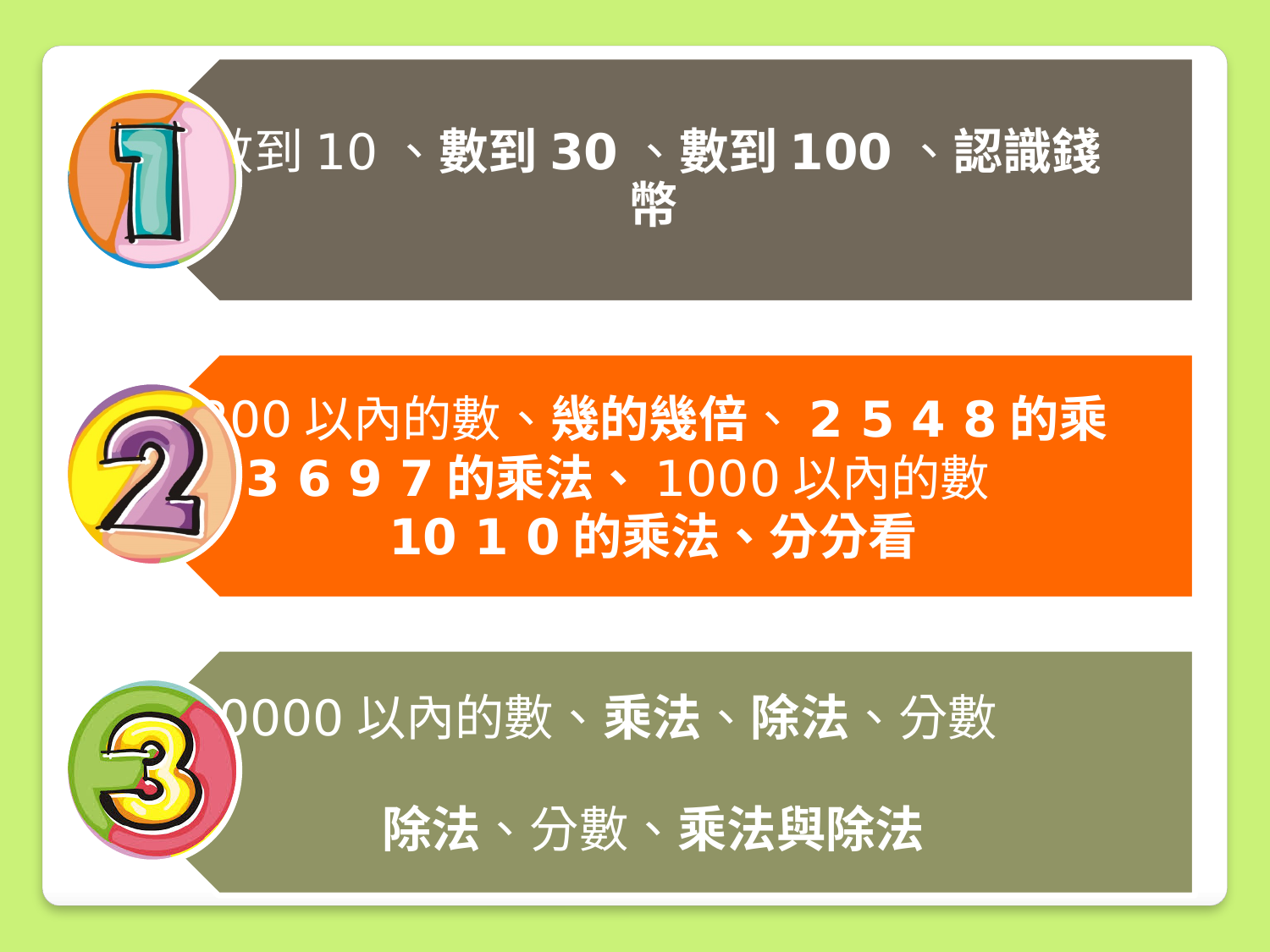

數到10、數到30、數到100、認識錢幣
200以內的數、幾的幾倍、2 5 4 8的乘法3 6 9 7的乘法、1000以內的數             10 1 0的乘法、分分看
10000以內的數、乘法、除法、分數
除法、分數、乘法與除法